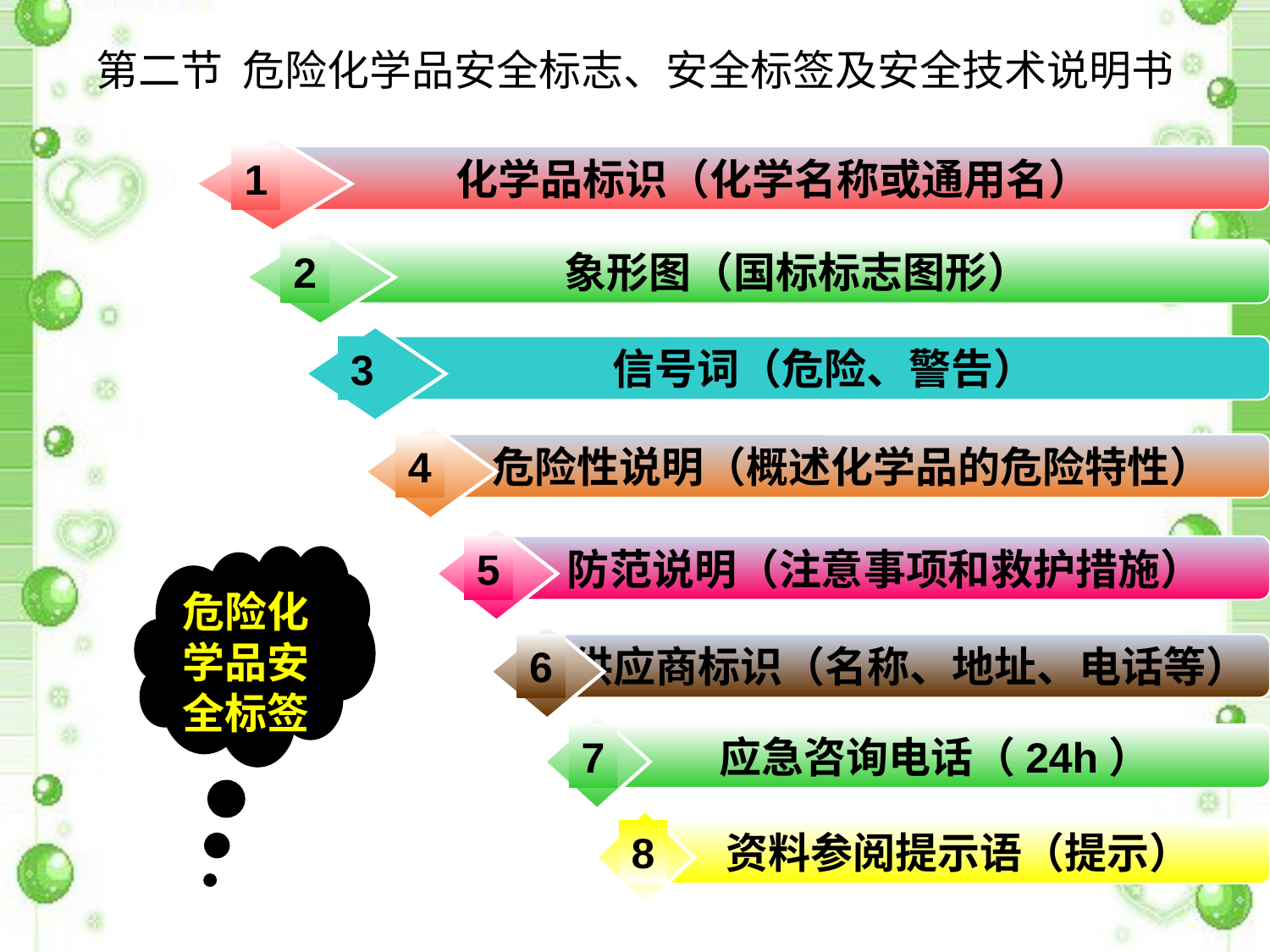

# 第二节  危险化学品安全标志、安全标签及安全技术说明书

1
化学品标识（化学名称或通用名）

2
象形图（国标标志图形）

3
信号词（危险、警告）

4
危险性说明（概述化学品的危险特性）

5
防范说明（注意事项和救护措施）
危险化学品安全标签

6
供应商标识（名称、地址、电话等）

7
应急咨询电话（24h）

8
资料参阅提示语（提示）